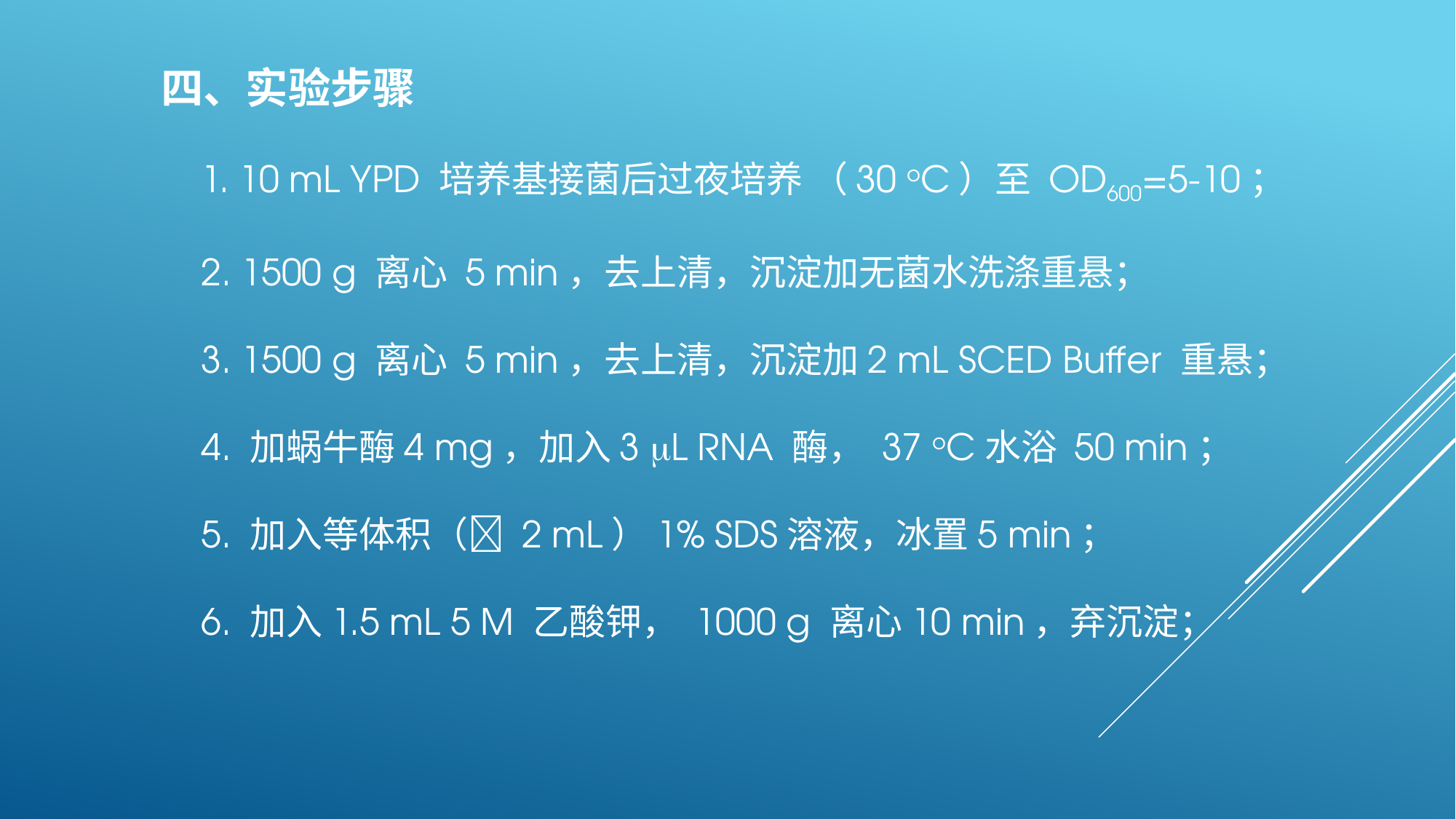

四、实验步骤

    1. 10 mL YPD 培养基接菌后过夜培养 （30 oC）至 OD600=5-10；

    2. 1500 g 离心 5 min，去上清，沉淀加无菌水洗涤重悬；

    3. 1500 g 离心 5 min，去上清，沉淀加2 mL SCED Buffer 重悬；

    4. 加蜗牛酶4 mg，加入3 μL RNA 酶， 37 oC水浴 50 min；

    5. 加入等体积（≅ 2 mL）1% SDS溶液，冰置5 min；

    6. 加入1.5 mL 5 M 乙酸钾， 1000 g 离心10 min，弃沉淀；